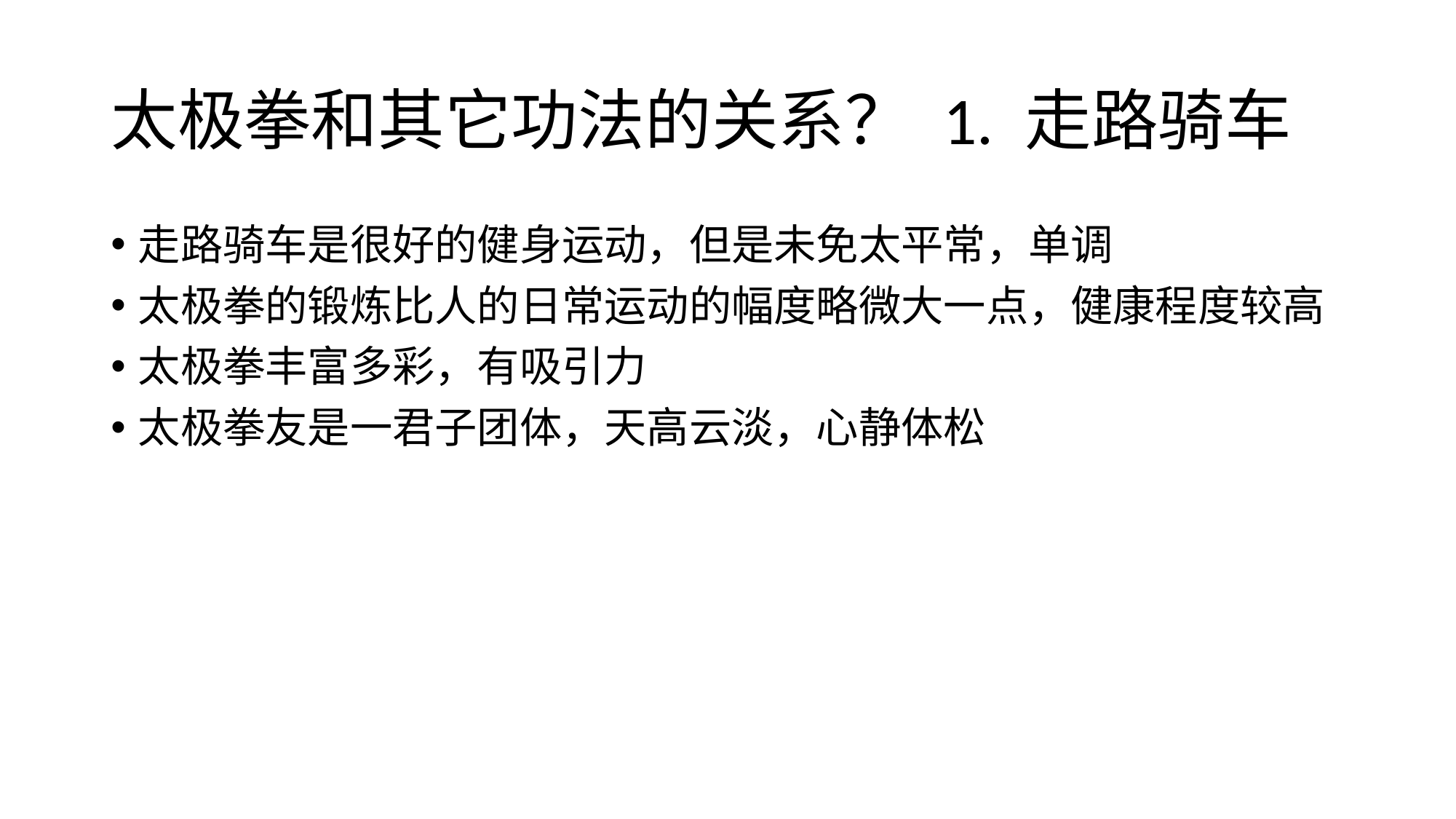

# 太极拳和其它功法的关系？ 1. 走路骑车
走路骑车是很好的健身运动，但是未免太平常，单调
太极拳的锻炼比人的日常运动的幅度略微大一点，健康程度较高
太极拳丰富多彩，有吸引力
太极拳友是一君子团体，天高云淡，心静体松